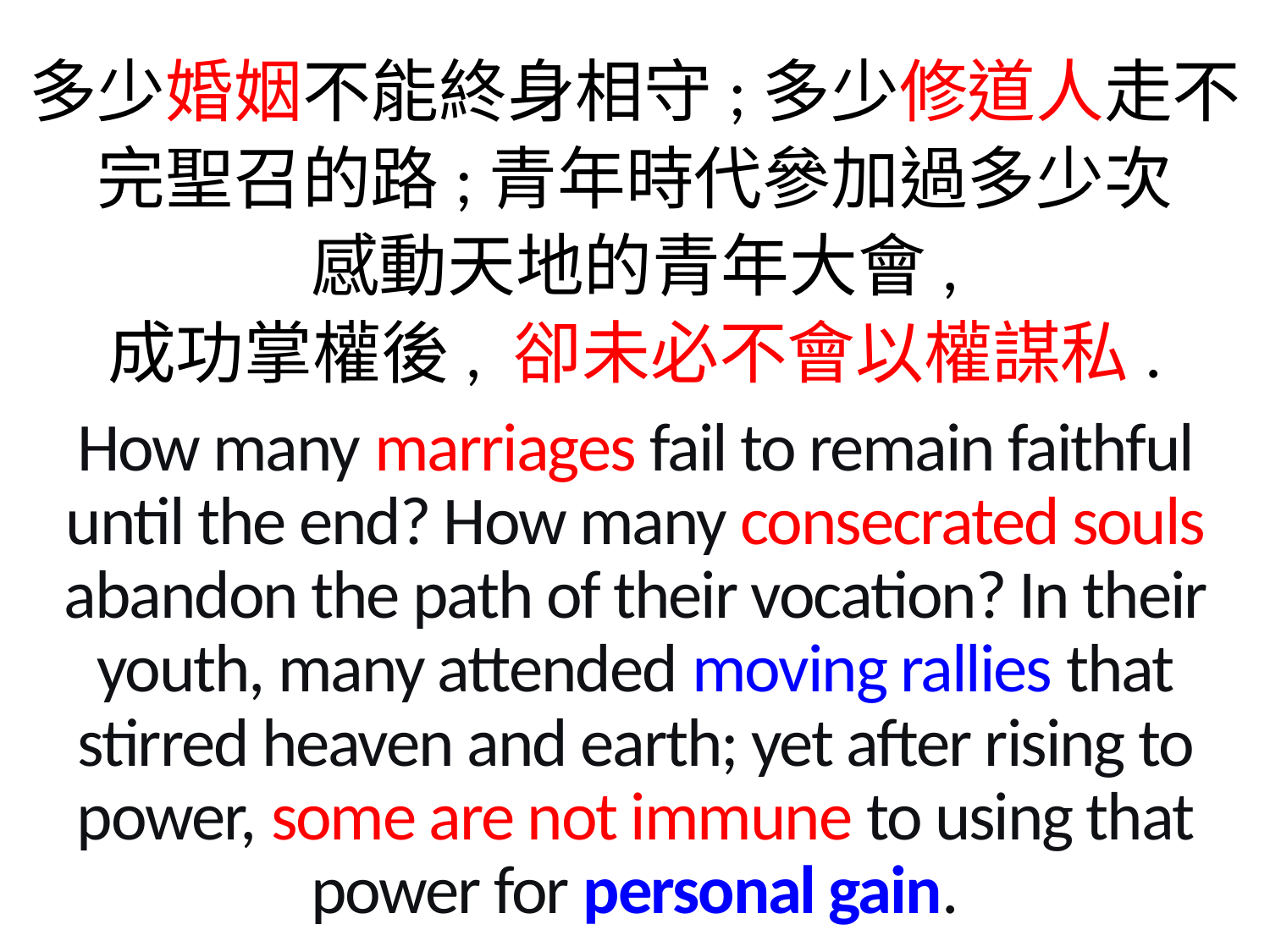

多少婚姻不能終身相守;多少修道人走不完聖召的路;青年時代參加過多少次
感動天地的青年大會,
成功掌權後, 卻未必不會以權謀私.
How many marriages fail to remain faithful until the end? How many consecrated souls abandon the path of their vocation? In their youth, many attended moving rallies that stirred heaven and earth; yet after rising to power, some are not immune to using that power for personal gain.